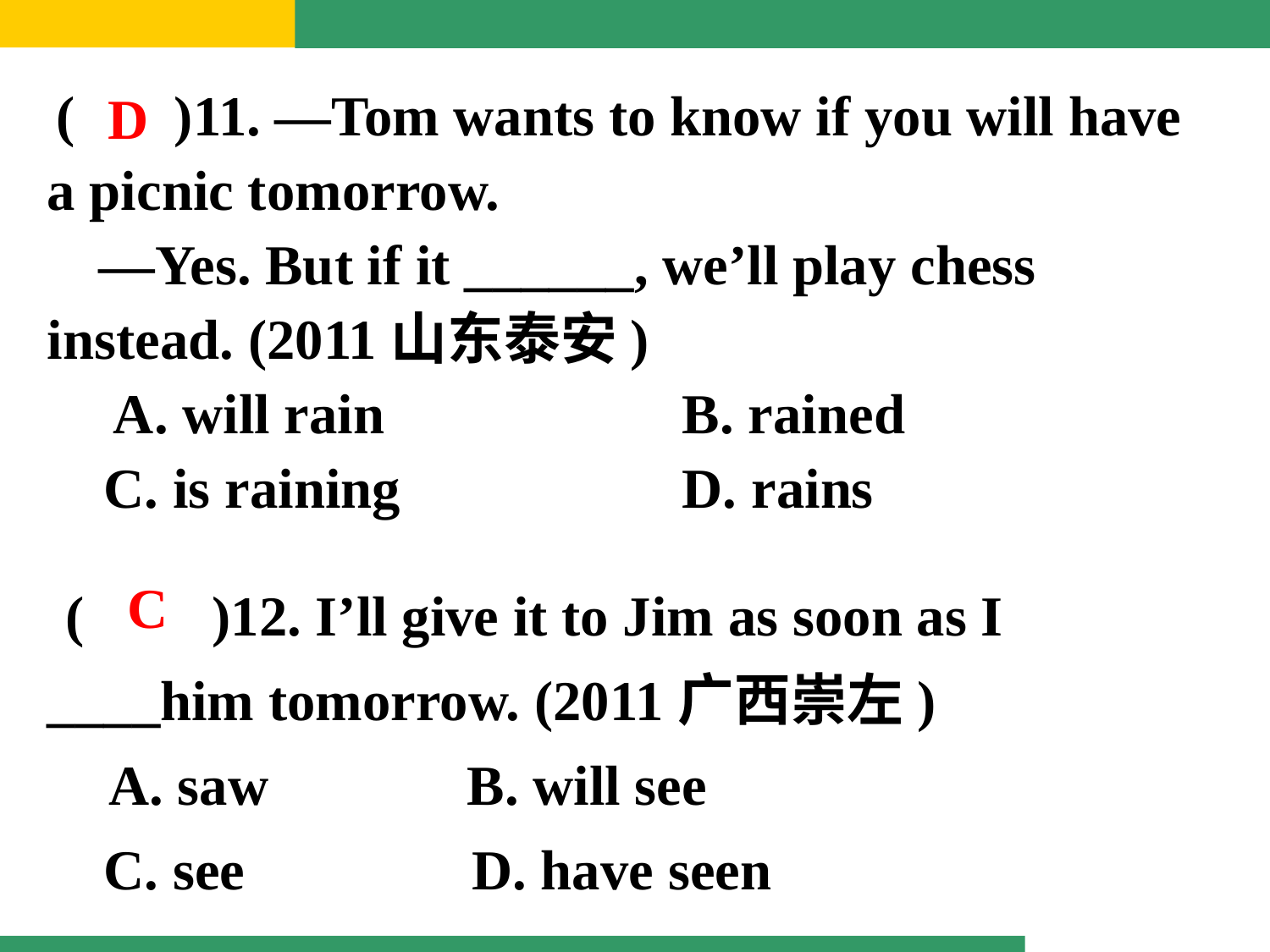

(       )11. —Tom wants to know if you will have a picnic tomorrow.
   —Yes. But if it ______, we’ll play chess instead. (2011山东泰安)
    A. will rain			B. rained
    C. is raining			D. rains
D
(         )12. I’ll give it to Jim as soon as I ____him tomorrow. (2011广西崇左)
   A. saw              B. will see
    C. see                D. have seen
C